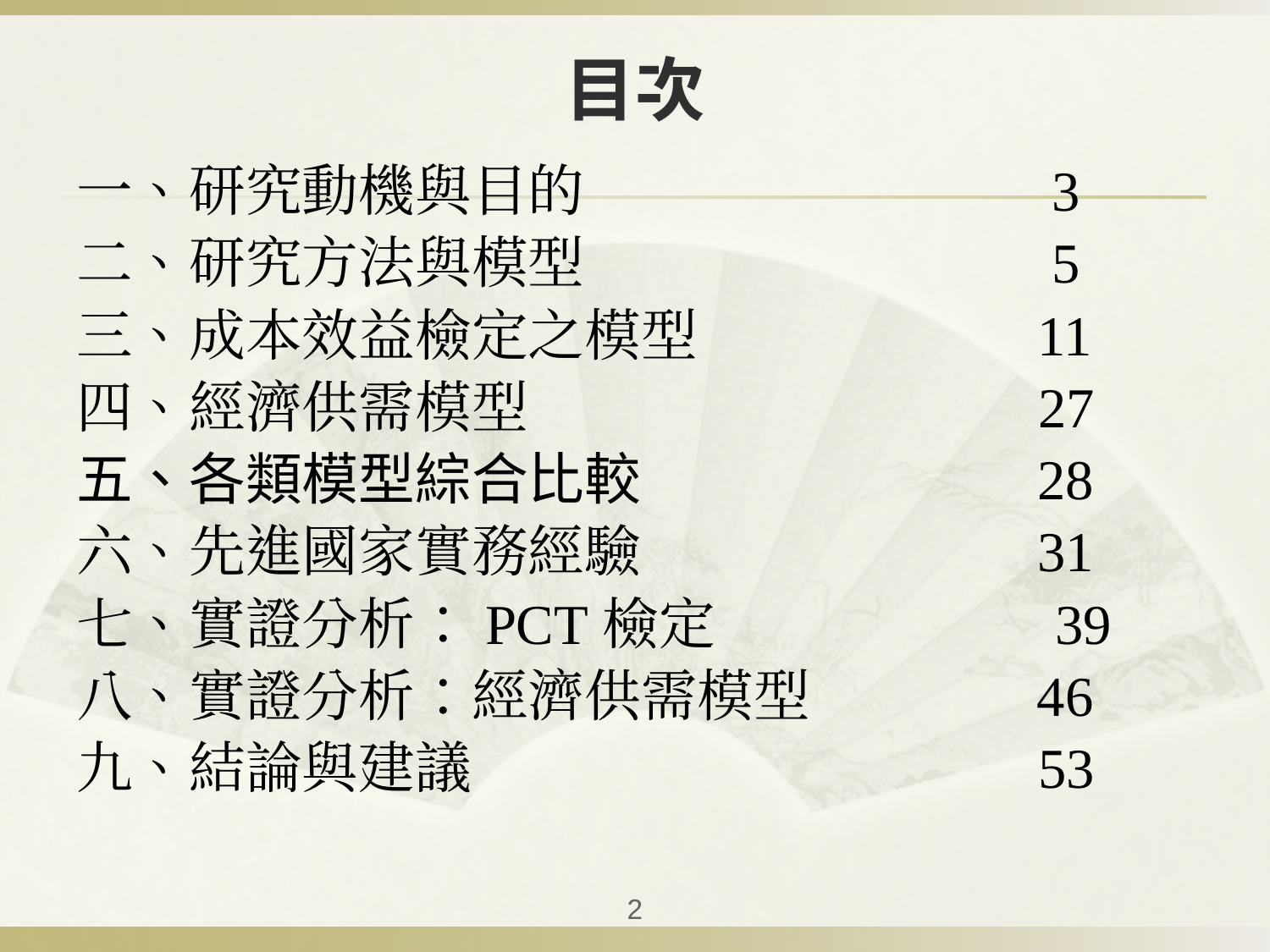

# 目次
一、研究動機與目的                                3
二、研究方法與模型                                5
三、成本效益檢定之模型                       11
四、經濟供需模型                                   27
五、各類模型綜合比較                           28
六、先進國家實務經驗                           31
七、實證分析：PCT檢定                       39
八、實證分析：經濟供需模型               46
九、結論與建議                                       53
2